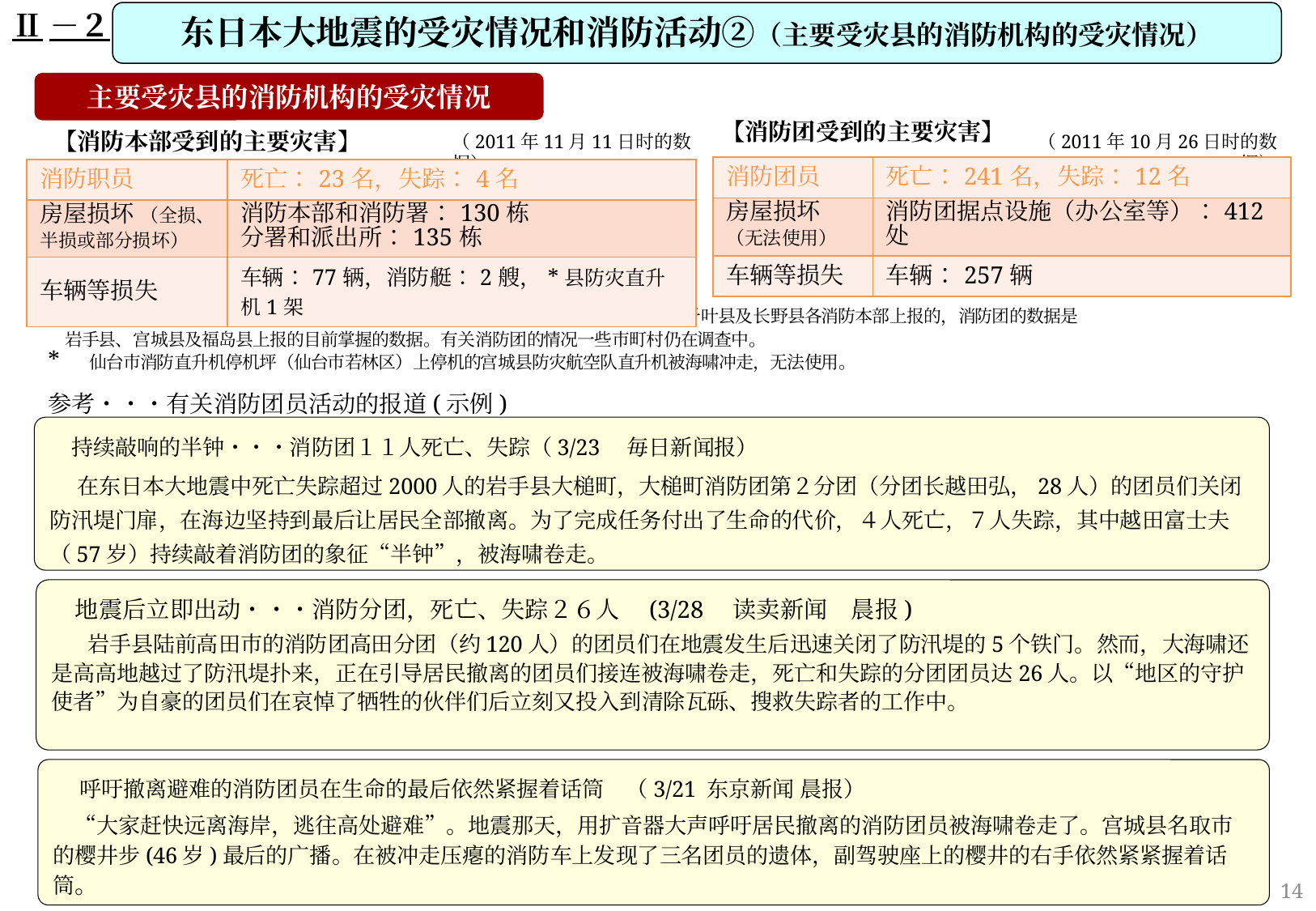

Ⅱ－２

东日本大地震的受灾情况和消防活动②（主要受灾县的消防机构的受灾情况）
主要受灾县的消防机构的受灾情况
【消防团受到的主要灾害】
【消防本部受到的主要灾害】
（2011年11月11日时的数据）
（2011年10月26日时的数据）
| 消防团员 | 死亡：241名，失踪：12名 |
| --- | --- |
| 房屋损坏 （无法使用） | 消防团据点设施（办公室等）：412处 |
| 车辆等损失 | 车辆：257辆 |
| 消防职员 | 死亡：23名，失踪：4名 |
| --- | --- |
| 房屋损坏 （全损、半损或部分损坏） | 消防本部和消防署：130栋 分署和派出所：135栋 |
| 车辆等损失 | 车辆：77辆，消防艇：2艘，\*县防灾直升机1架 |
※　受灾情况中，常备消防是青森县、岩手县、宫城县、福岛县、茨城县、栃木县、千叶县及长野县各消防本部上报的，消防团的数据是
　岩手县、宫城县及福岛县上报的目前掌握的数据。有关消防团的情况一些市町村仍在调查中。
*　仙台市消防直升机停机坪（仙台市若林区）上停机的宫城县防灾航空队直升机被海啸冲走，无法使用。
参考・・・有关消防团员活动的报道(示例)
　持续敲响的半钟・・・消防团１１人死亡、失踪（3/23　毎日新闻报）
    在东日本大地震中死亡失踪超过2000人的岩手县大槌町，大槌町消防团第２分团（分团长越田弘，28人）的团员们关闭防汛堤门扉，在海边坚持到最后让居民全部撤离。为了完成任务付出了生命的代价，４人死亡，７人失踪，其中越田富士夫（57岁）持续敲着消防团的象征“半钟”，被海啸卷走。
　地震后立即出动・・・消防分团，死亡、失踪２６人　(3/28　读卖新闻　晨报)
　  岩手县陆前高田市的消防团高田分团（约120人）的团员们在地震发生后迅速关闭了防汛堤的5个铁门。然而，大海啸还是高高地越过了防汛堤扑来，正在引导居民撤离的团员们接连被海啸卷走，死亡和失踪的分团团员达26人。以“地区的守护使者”为自豪的团员们在哀悼了牺牲的伙伴们后立刻又投入到清除瓦砾、搜救失踪者的工作中。
　呼吁撤离避难的消防团员在生命的最后依然紧握着话筒　（3/21 东京新闻 晨报）
　“大家赶快远离海岸，逃往高处避难”。地震那天，用扩音器大声呼吁居民撤离的消防团员被海啸卷走了。宫城县名取市的樱井步(46岁)最后的广播。在被冲走压瘪的消防车上发现了三名团员的遗体，副驾驶座上的樱井的右手依然紧紧握着话筒。
14